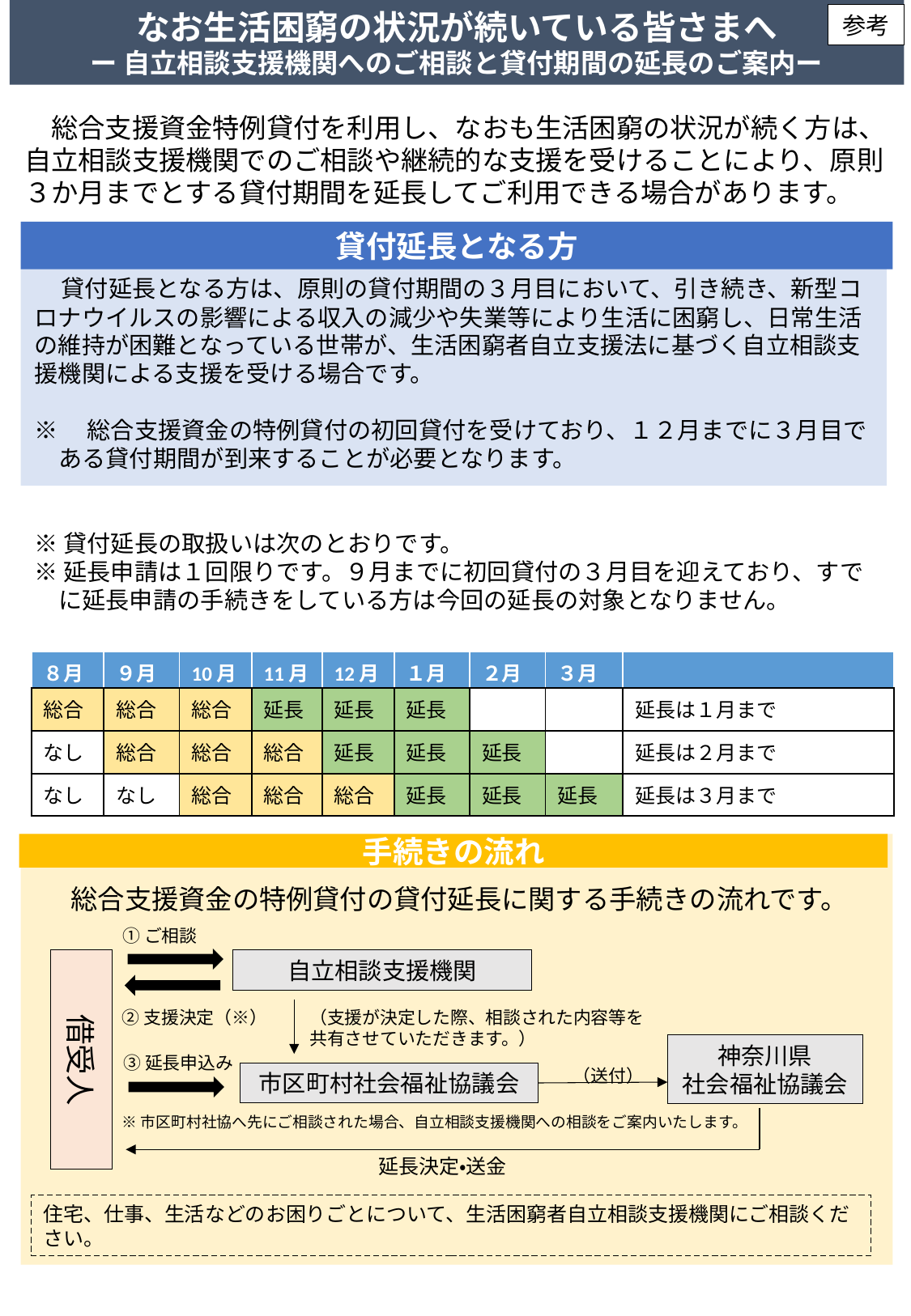

なお生活困窮の状況が続いている皆さまへ
ー 自立相談支援機関へのご相談と貸付期間の延長のご案内ー
参考
　総合支援資金特例貸付を利用し、なおも生活困窮の状況が続く方は、自立相談支援機関でのご相談や継続的な支援を受けることにより、原則３か月までとする貸付期間を延長してご利用できる場合があります。
貸付延長となる方

　貸付延長となる方は、原則の貸付期間の３月目において、引き続き、新型コロナウイルスの影響による収入の減少や失業等により生活に困窮し、日常生活の維持が困難となっている世帯が、生活困窮者自立支援法に基づく自立相談支援機関による支援を受ける場合です。

※　総合支援資金の特例貸付の初回貸付を受けており、１２月までに３月目である貸付期間が到来することが必要となります。

※貸付延長の取扱いは次のとおりです。
※延長申請は１回限りです。９月までに初回貸付の３月目を迎えており、すでに延長申請の手続きをしている方は今回の延長の対象となりません。
| ８月 | ９月 | 10月 | 11月 | 12月 | １月 | ２月 | ３月 |  |
| --- | --- | --- | --- | --- | --- | --- | --- | --- |
| 総合 | 総合 | 総合 | 延長 | 延長 | 延長 |  |  | 延長は１月まで |
| なし | 総合 | 総合 | 総合 | 延長 | 延長 | 延長 |  | 延長は２月まで |
| なし | なし | 総合 | 総合 | 総合 | 延長 | 延長 | 延長 | 延長は３月まで |

手続きの流れ
　総合支援資金の特例貸付の貸付延長に関する手続きの流れです。

①ご相談
借受人
自立相談支援機関

②支援決定（※）
（支援が決定した際、相談された内容等を共有させていただきます。）
神奈川県
社会福祉協議会
③延長申込み
（送付）
市区町村社会福祉協議会

延長決定・送金
※市区町村社協へ先にご相談された場合、自立相談支援機関への相談をご案内いたします。
住宅、仕事、生活などのお困りごとについて、生活困窮者自立相談支援機関にご相談ください。